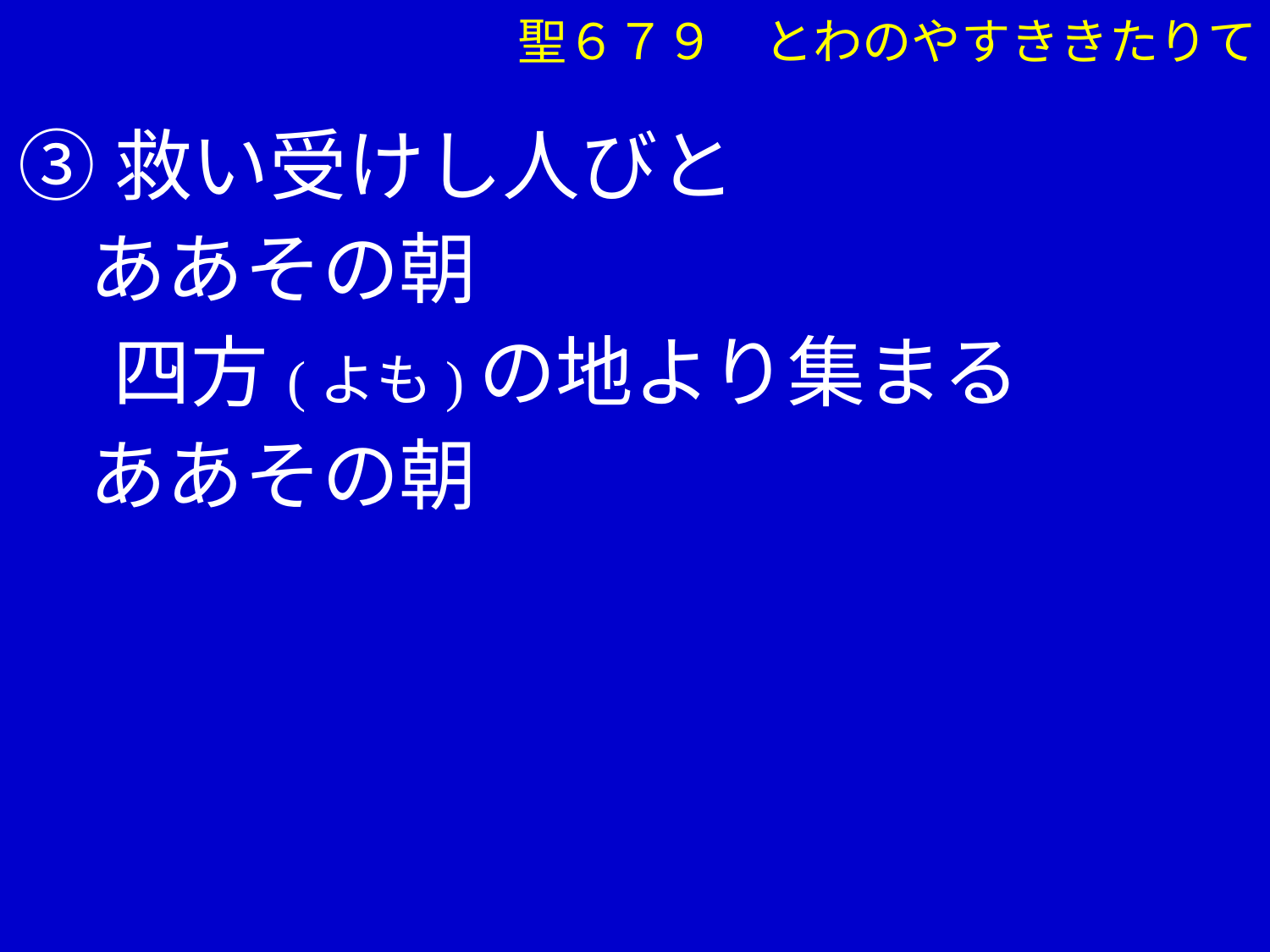

聖６７９　とわのやすききたりて
③救い受けし人びと
   ああその朝
　 四方(よも)の地より集まる
   ああその朝